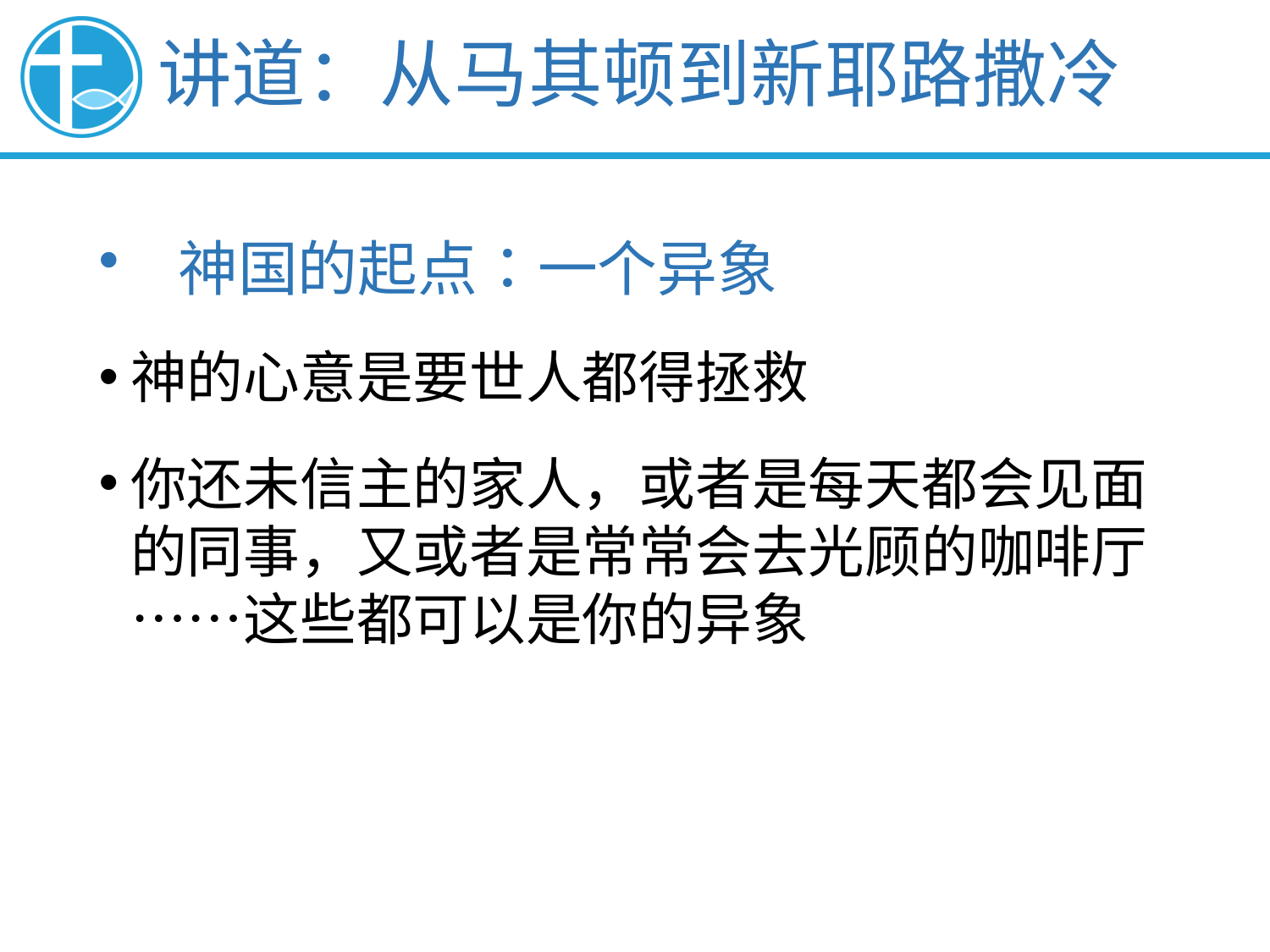

讲道：从马其顿到新耶路撒冷
神国的起点：一个异象
神的心意是要世人都得拯救
你还未信主的家人，或者是每天都会见面的同事，又或者是常常会去光顾的咖啡厅……这些都可以是你的异象